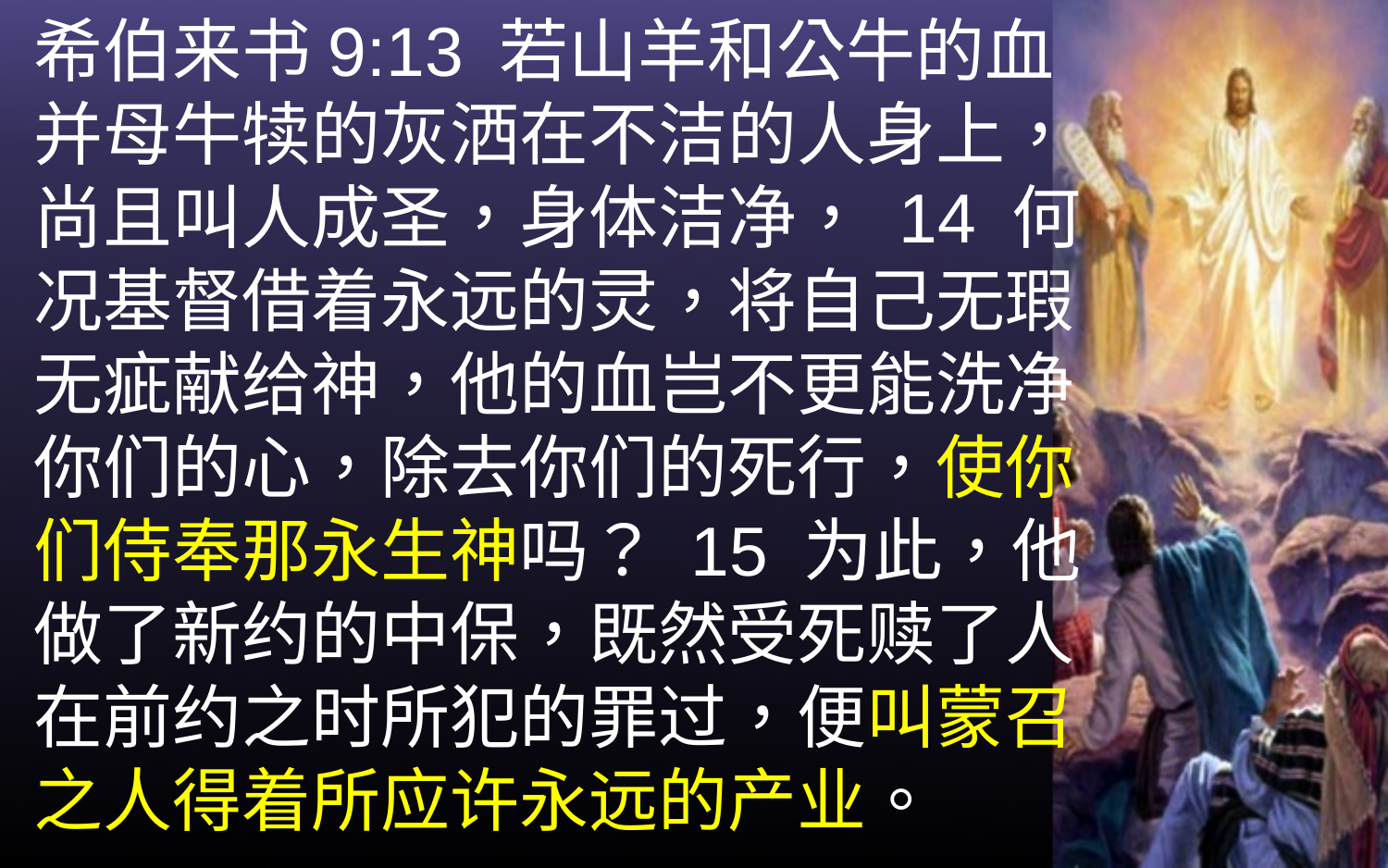

希伯来书9:13 若山羊和公牛的血并母牛犊的灰洒在不洁的人身上，尚且叫人成圣，身体洁净， 14 何况基督借着永远的灵，将自己无瑕无疵献给神，他的血岂不更能洗净你们的心，除去你们的死行，使你们侍奉那永生神吗？ 15 为此，他做了新约的中保，既然受死赎了人在前约之时所犯的罪过，便叫蒙召之人得着所应许永远的产业。